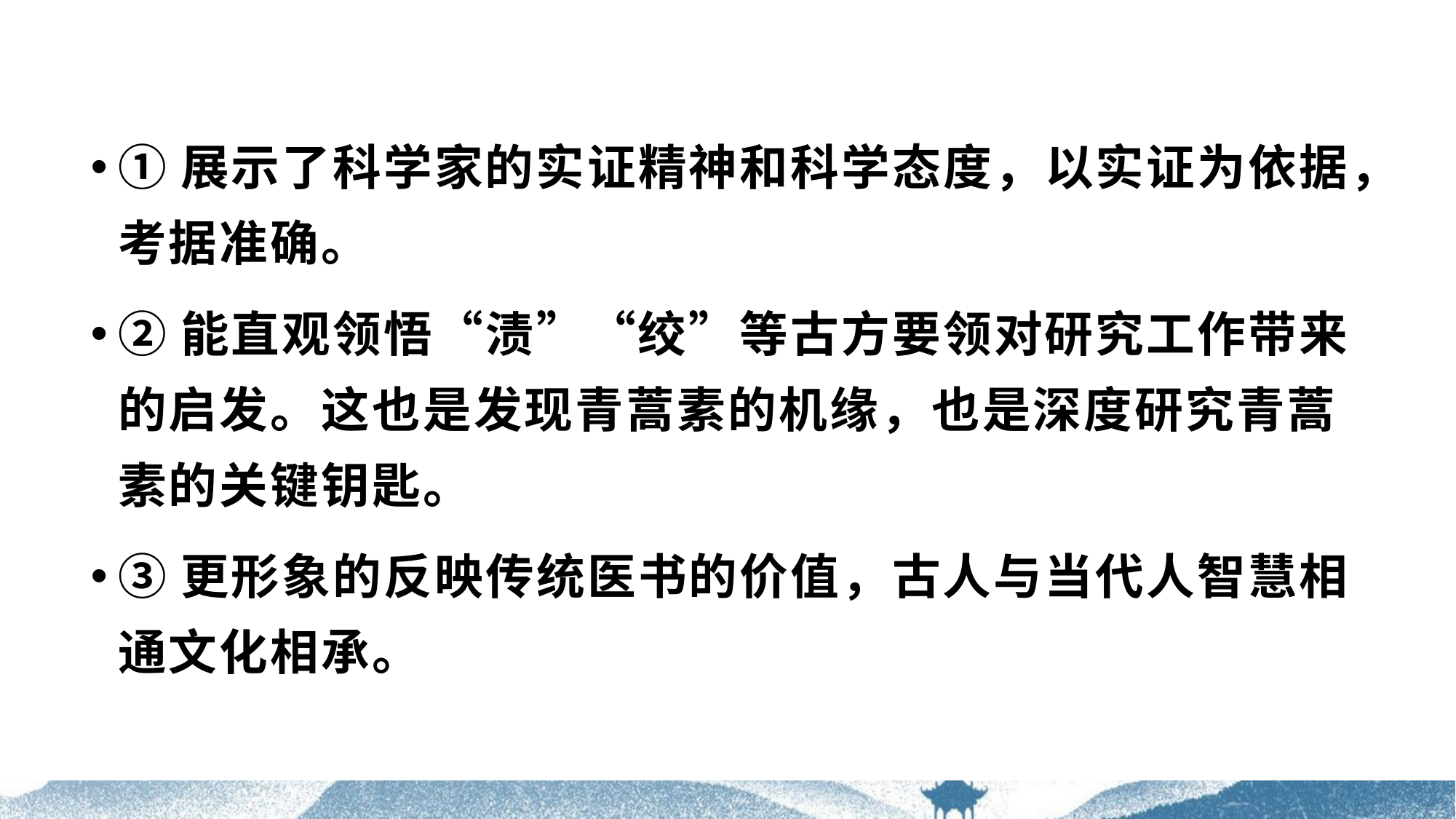

#
①展示了科学家的实证精神和科学态度，以实证为依据，考据准确。
②能直观领悟“渍”“绞”等古方要领对研究工作带来的启发。这也是发现青蒿素的机缘，也是深度研究青蒿素的关键钥匙。
③更形象的反映传统医书的价值，古人与当代人智慧相通文化相承。